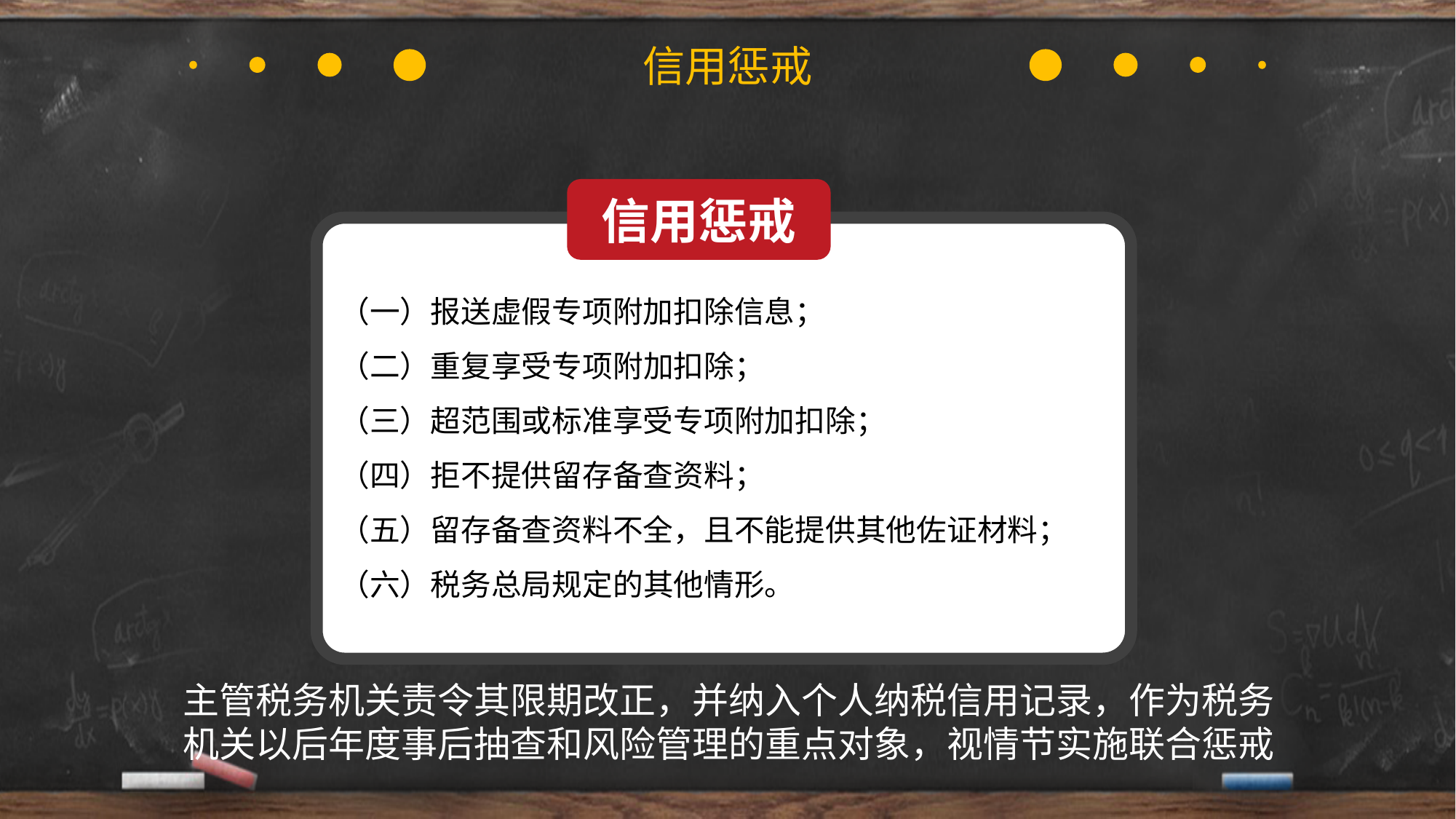

信用惩戒

信用惩戒
（一）报送虚假专项附加扣除信息；
（二）重复享受专项附加扣除；
（三）超范围或标准享受专项附加扣除；
（四）拒不提供留存备查资料；
（五）留存备查资料不全，且不能提供其他佐证材料；
（六）税务总局规定的其他情形。
主管税务机关责令其限期改正，并纳入个人纳税信用记录，作为税务机关以后年度事后抽查和风险管理的重点对象，视情节实施联合惩戒